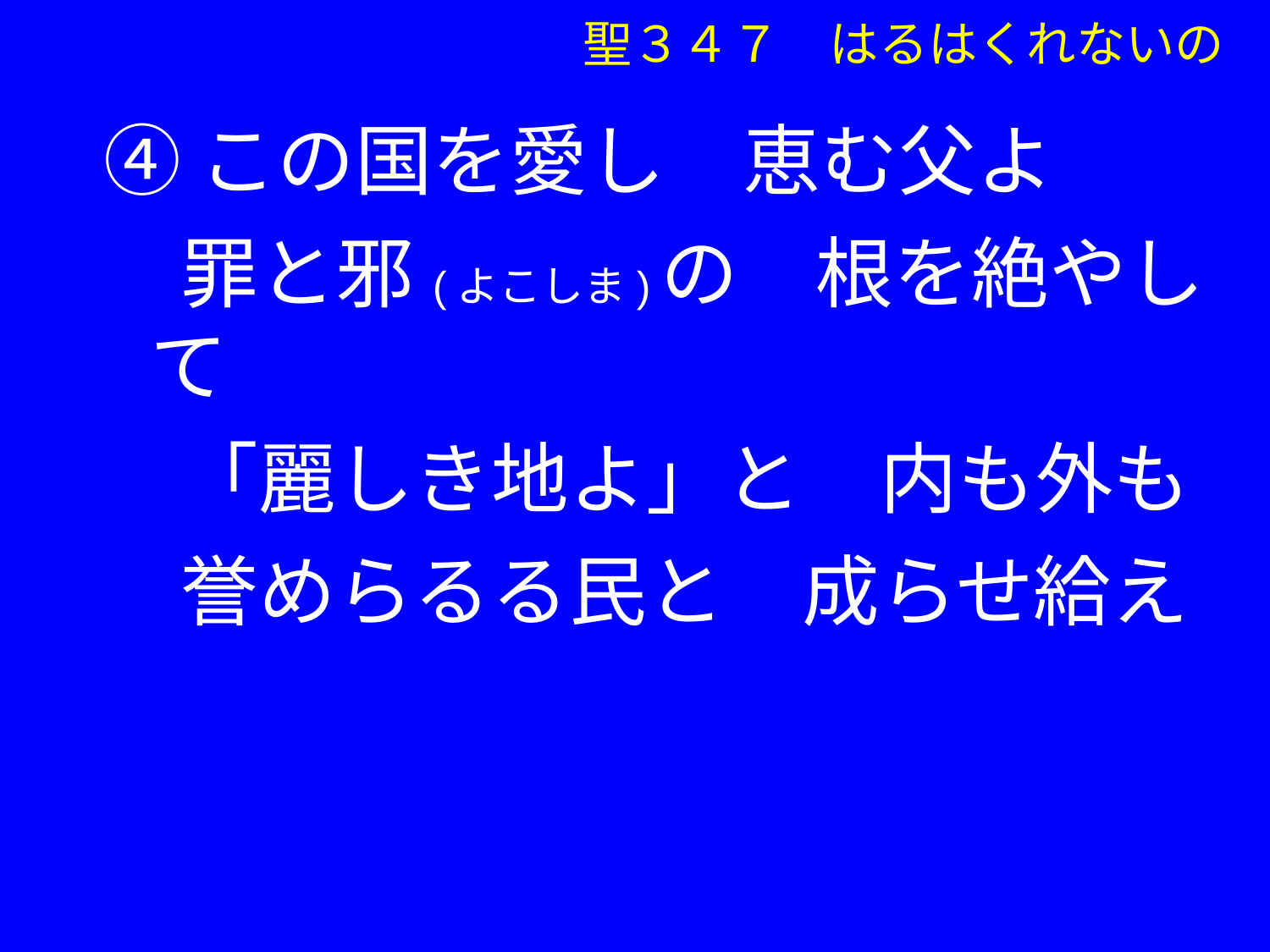

④この国を愛し　恵む父よ
　罪と邪(よこしま)の　根を絶やして
　「麗しき地よ」と　内も外も
　誉めらるる民と　成らせ給え
聖３４７　はるはくれないの